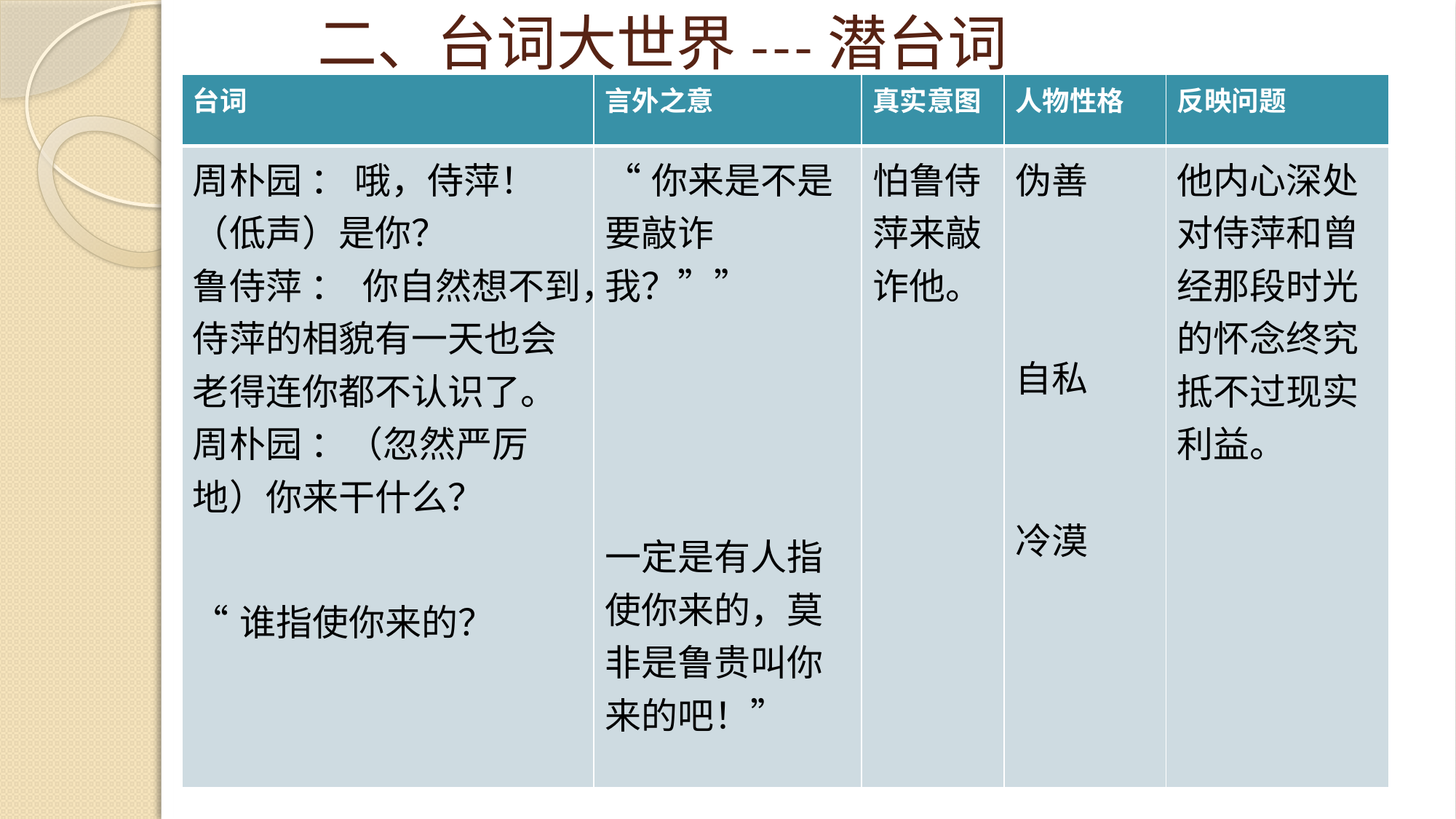

# 二、台词大世界---潜台词
| 台词 | 言外之意 | 真实意图 | 人物性格 | 反映问题 |
| --- | --- | --- | --- | --- |
| 周朴园 ： 哦，侍萍！（低声）是你？ 鲁侍萍 ： 你自然想不到，侍萍的相貌有一天也会老得连你都不认识了。 周朴园 ：（忽然严厉地）你来干什么？ “谁指使你来的？ | “你来是不是要敲诈我？”” 一定是有人指使你来的，莫非是鲁贵叫你来的吧！” | 怕鲁侍萍来敲诈他。 | 伪善 自私 冷漠 | 他内心深处对侍萍和曾经那段时光的怀念终究抵不过现实利益。 |